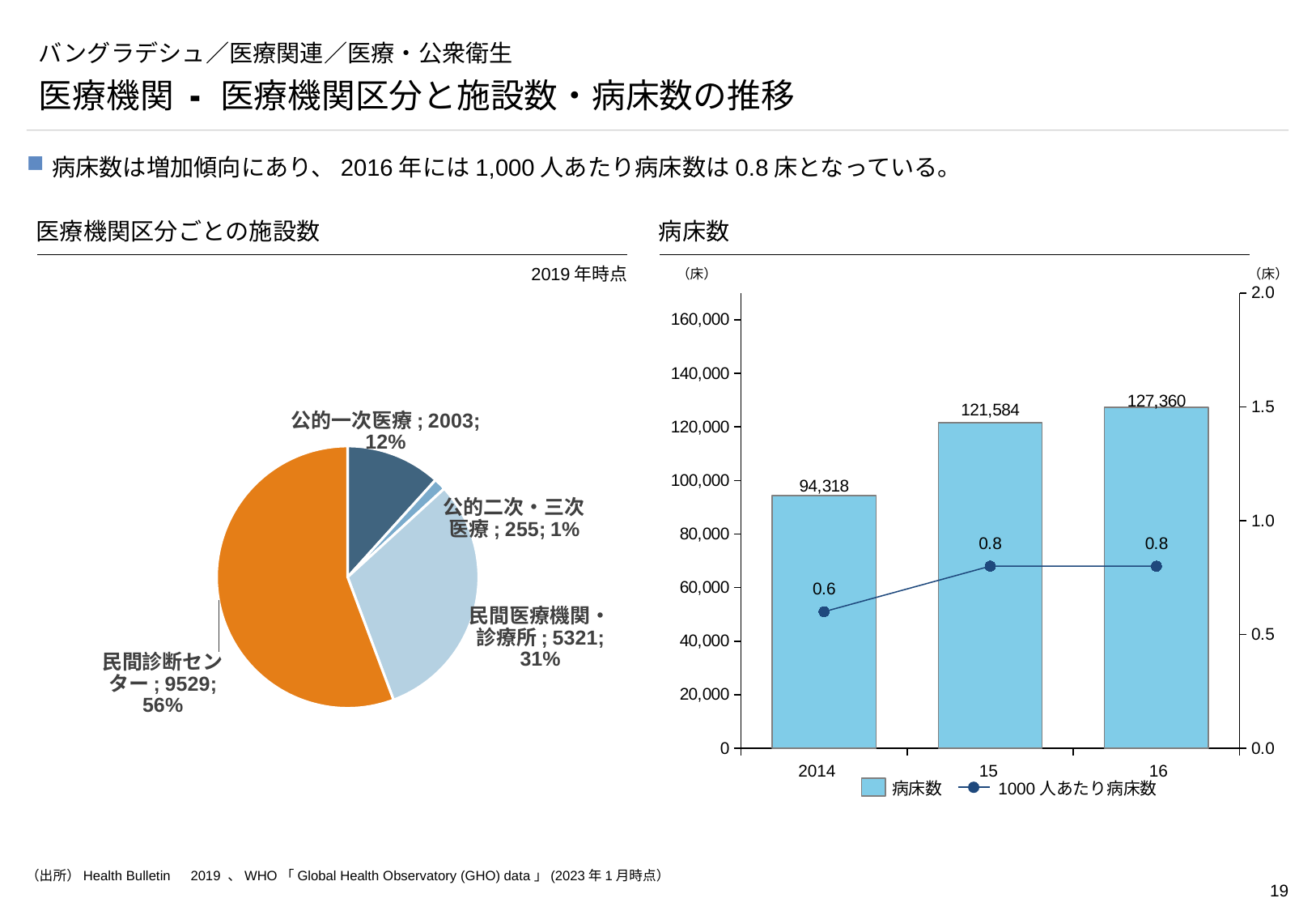

# バングラデシュ／医療関連／医療・公衆衛生
医療機関 - 医療機関区分と施設数・病床数の推移
病床数は増加傾向にあり、2016年には1,000人あたり病床数は0.8床となっている。
医療機関区分ごとの施設数
病床数
2019年時点
（床）
（床）

### Chart

| Category |  |  |
|---|---|---|

### Chart

| Category | Sales |
|---|---|
| 公的一次医療 | 2003.0 |
| 公的二次・三次医療 | 255.0 |
| 民間医療機関・診療所 | 5321.0 |
| 民間診断センター | 9529.0 |
2014
15
16
病床数
1000人あたり病床数

（出所）Health Bulletin　2019 、WHO「Global Health Observatory (GHO) data」(2023年1月時点）